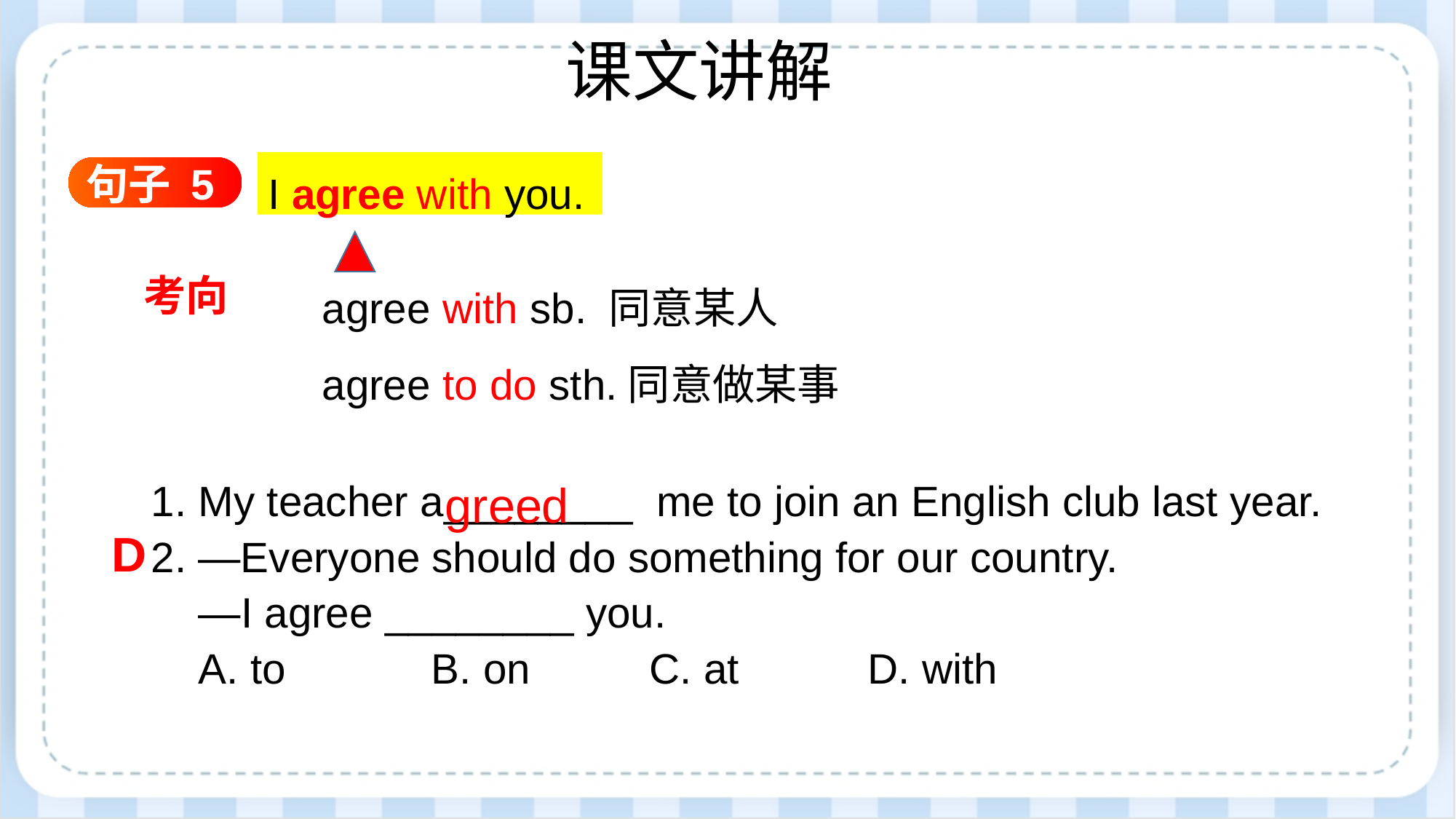

课文讲解
句子 5

I agree with you.

agree with sb. 同意某人
agree to do sth.同意做某事
考向
greed
    1. My teacher a________  me to join an English club last year.
    2. —Everyone should do something for our country.
        —I agree ________ you.
        A. to  		B. on  	C. at  	D. with
D